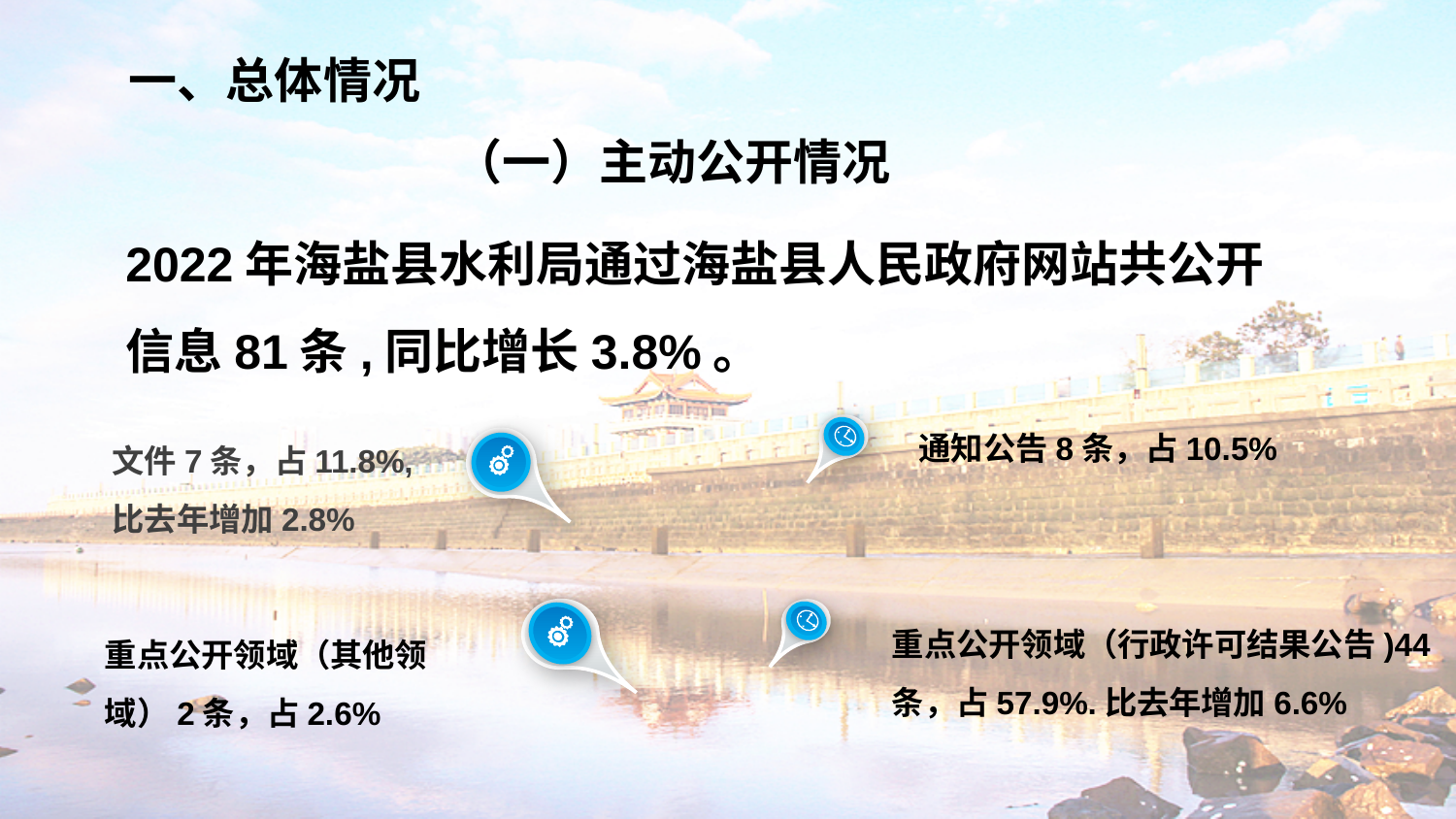

一、总体情况
（一）主动公开情况
2022年海盐县水利局通过海盐县人民政府网站共公开信息81条,同比增长3.8%。
文件7条，占11.8%,比去年增加2.8%

通知公告8条，占10.5%

重点公开领域（行政许可结果公告)44条，占57.9%.比去年增加6.6%

重点公开领域（其他领域）2条，占2.6%